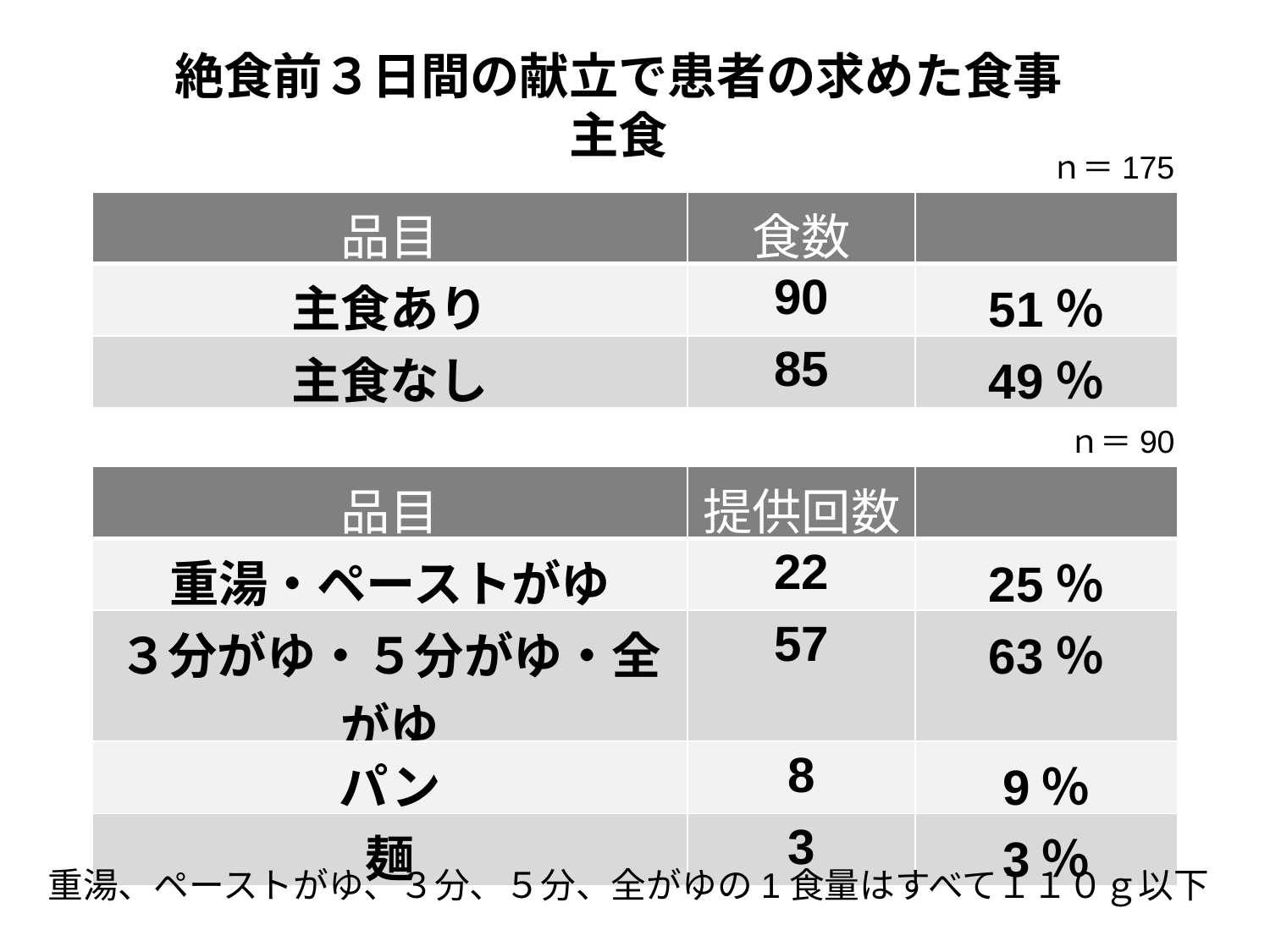

絶食前３日間の献立で患者の求めた食事
主食
ｎ＝175
| 品目 | 食数 |  |
| --- | --- | --- |
| 主食あり | 90 | 51％ |
| 主食なし | 85 | 49％ |
ｎ＝90
| 品目 | 提供回数 |  |
| --- | --- | --- |
| 重湯・ペーストがゆ | 22 | 25％ |
| ３分がゆ・５分がゆ・全がゆ | 57 | 63％ |
| パン | 8 | 9％ |
| 麺 | 3 | 3％ |
重湯、ペーストがゆ、３分、５分、全がゆの1食量はすべて１１０ｇ以下